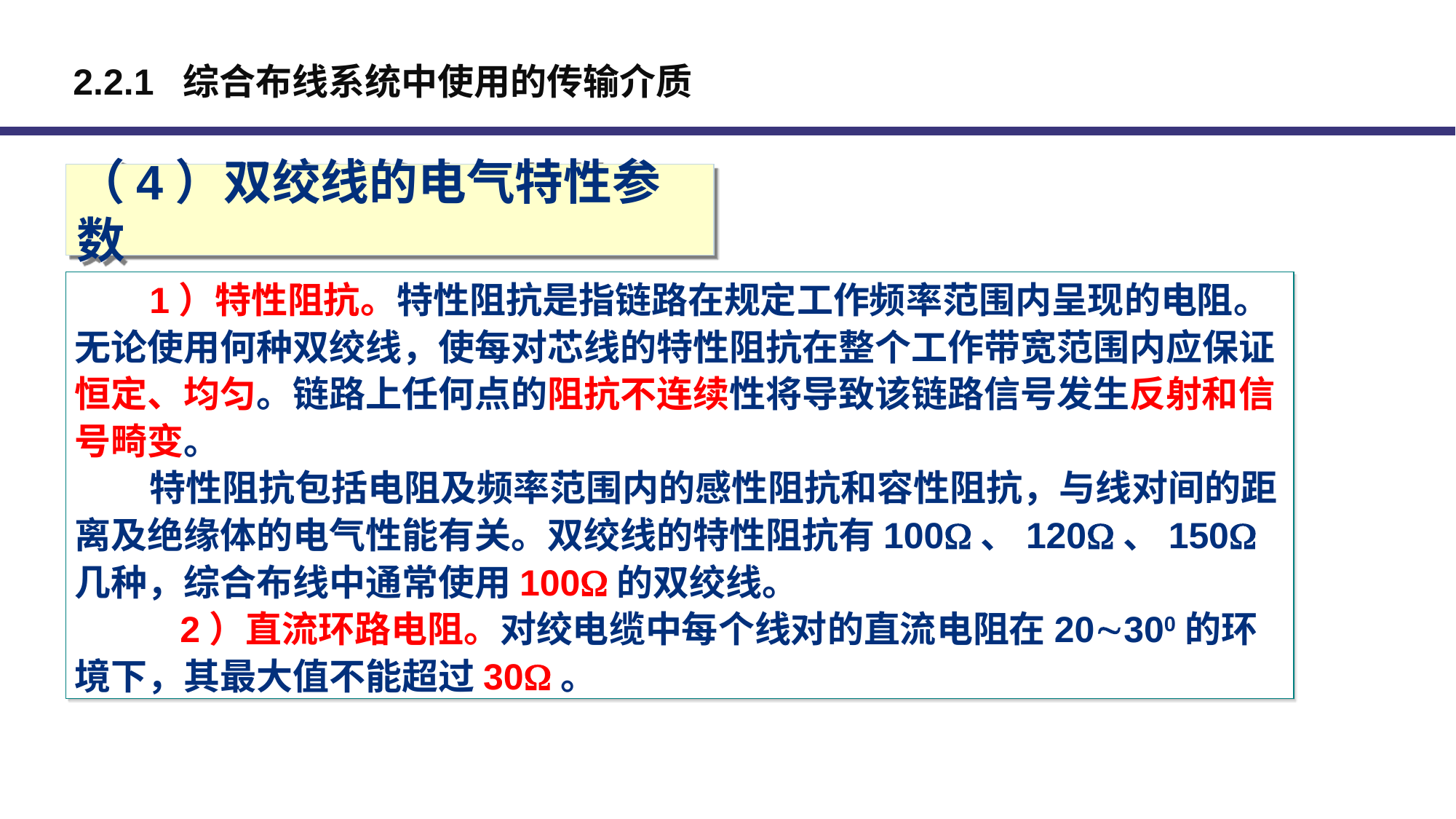

# 2.2.1  综合布线系统中使用的传输介质
（4）双绞线的电气特性参数
1）特性阻抗。特性阻抗是指链路在规定工作频率范围内呈现的电阻。无论使用何种双绞线，使每对芯线的特性阻抗在整个工作带宽范围内应保证恒定、均匀。链路上任何点的阻抗不连续性将导致该链路信号发生反射和信号畸变。
特性阻抗包括电阻及频率范围内的感性阻抗和容性阻抗，与线对间的距离及绝缘体的电气性能有关。双绞线的特性阻抗有100Ω、120Ω、150Ω几种，综合布线中通常使用100Ω的双绞线。
   2）直流环路电阻。对绞电缆中每个线对的直流电阻在20∼300的环境下，其最大值不能超过30Ω。